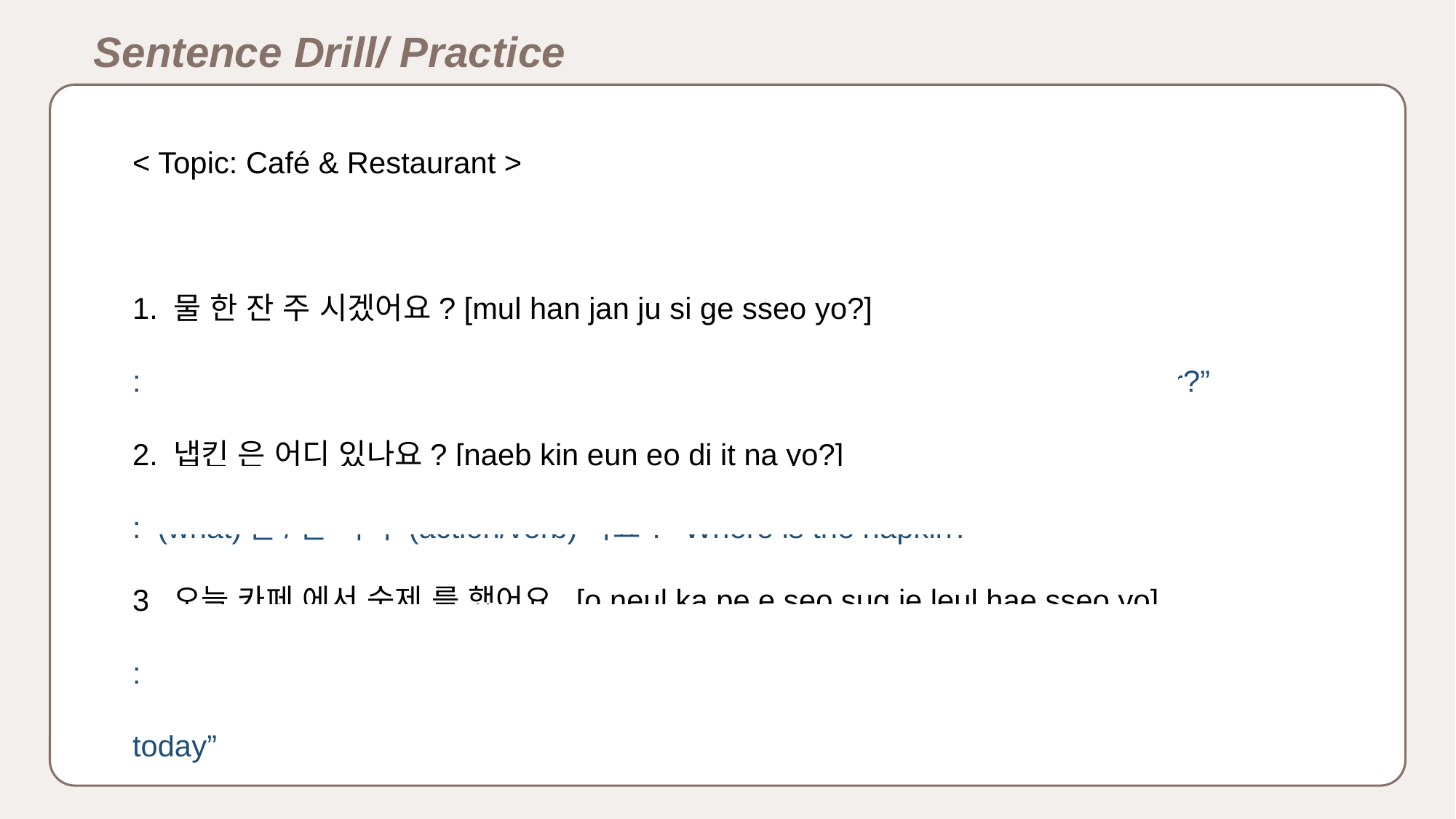

Sentence Drill/ Practice

< Topic: Café & Restaurant >

1. 물 한 잔 주 시겠어요? [mul han jan ju si ge sseo yo?]
:  (what) (how many)잔 (action/verb)시겠어요? “Could I have a glass of water?”
2. 냅킨 은 어디 있나요? [naeb kin eun eo di it na yo?]
:  (what)은/는 어디 (action/verb)나요? “Where is the napkin?”
3. 오늘 카페 에서 숙제 를 했어요. [o neul ka pe e seo sug je leul hae sseo yo]
:  (when), (where)에서 (what)을/를 (action/verb)어요. “I did my homework at the café today”